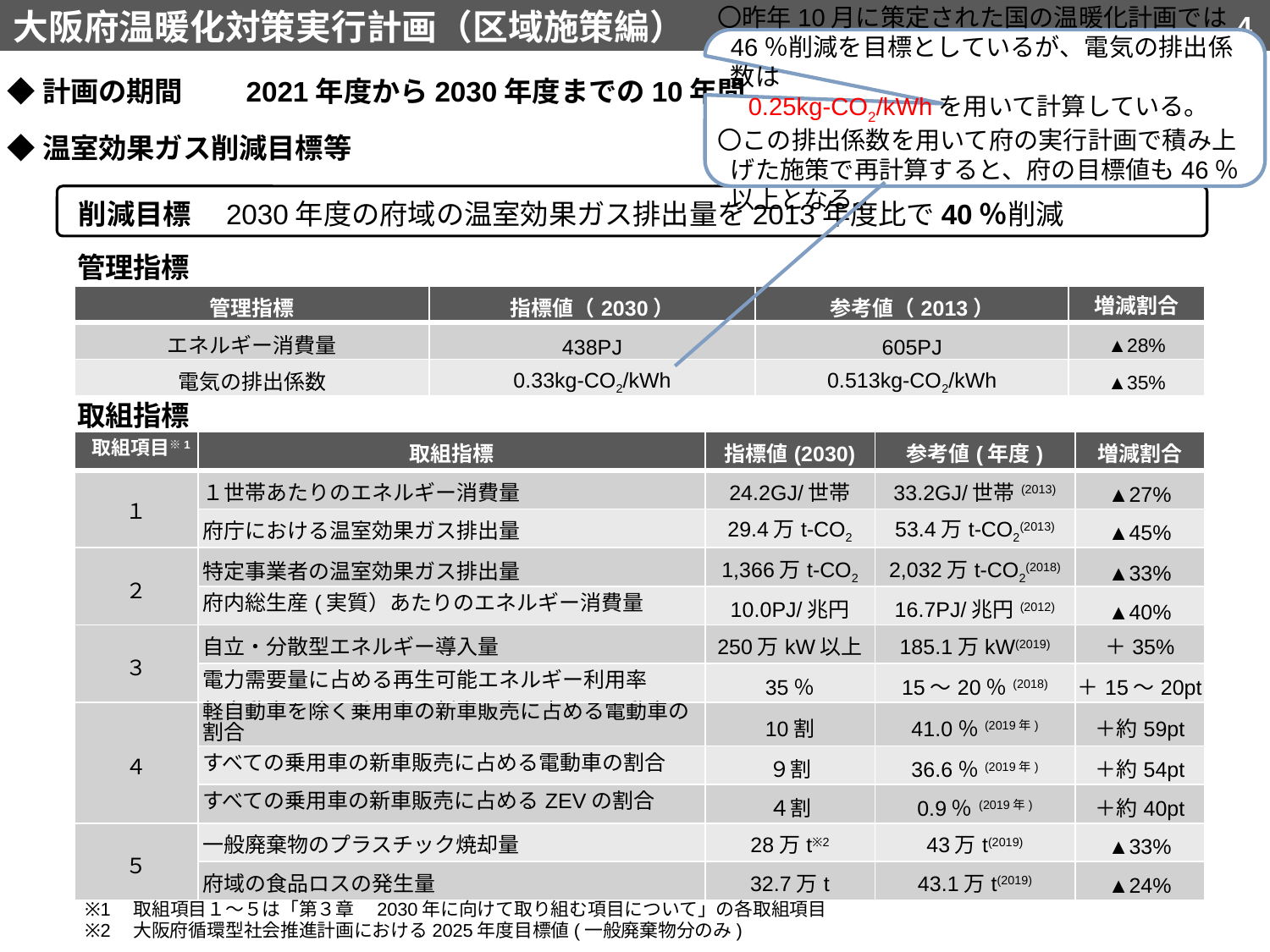

大阪府温暖化対策実行計画（区域施策編）
4
〇昨年10月に策定された国の温暖化計画では46％削減を目標としているが、電気の排出係数は
　0.25kg-CO2/kWhを用いて計算している。
〇この排出係数を用いて府の実行計画で積み上げた施策で再計算すると、府の目標値も46％以上となる。
◆計画の期間　　2021年度から2030年度までの10年間

◆温室効果ガス削減目標等
削減目標　2030年度の府域の温室効果ガス排出量を2013年度比で40％削減
管理指標
| 管理指標 | 指標値（2030） | 参考値（2013） | 増減割合 |
| --- | --- | --- | --- |
| エネルギー消費量 | 438PJ | 605PJ | ▲28% |
| 電気の排出係数 | 0.33kg-CO2/kWh | 0.513kg-CO2/kWh | ▲35% |
取組指標
| 取組項目※1 | 取組指標 | 指標値(2030) | 参考値(年度) | 増減割合 |
| --- | --- | --- | --- | --- |
| １ | １世帯あたりのエネルギー消費量 | 24.2GJ/世帯 | 33.2GJ/世帯(2013) | ▲27% |
|  | 府庁における温室効果ガス排出量 | 29.4万t-CO2 | 53.4万t-CO2(2013) | ▲45% |
| ２ | 特定事業者の温室効果ガス排出量 | 1,366万t-CO2 | 2,032万t-CO2(2018) | ▲33% |
|  | 府内総生産(実質）あたりのエネルギー消費量 | 10.0PJ/兆円 | 16.7PJ/兆円(2012) | ▲40% |
| ３ | 自立・分散型エネルギー導入量 | 250万kW以上 | 185.1万kW(2019) | ＋35% |
|  | 電力需要量に占める再生可能エネルギー利用率 | 35％ | 15～20％(2018) | ＋15～20pt |
| ４ | 軽自動車を除く乗用車の新車販売に占める電動車の割合 | 10割 | 41.0％(2019年) | ＋約59pt |
|  | すべての乗用車の新車販売に占める電動車の割合 | ９割 | 36.6％(2019年) | ＋約54pt |
|  | すべての乗用車の新車販売に占めるZEVの割合 | ４割 | 0.9％(2019年) | ＋約40pt |
| ５ | 一般廃棄物のプラスチック焼却量 | 28万t※2 | 43万t(2019) | ▲33% |
|  | 府域の食品ロスの発生量 | 32.7万t | 43.1万t(2019) | ▲24% |
※1　取組項目１～５は「第３章　2030年に向けて取り組む項目について」の各取組項目
※2　大阪府循環型社会推進計画における2025年度目標値(一般廃棄物分のみ)